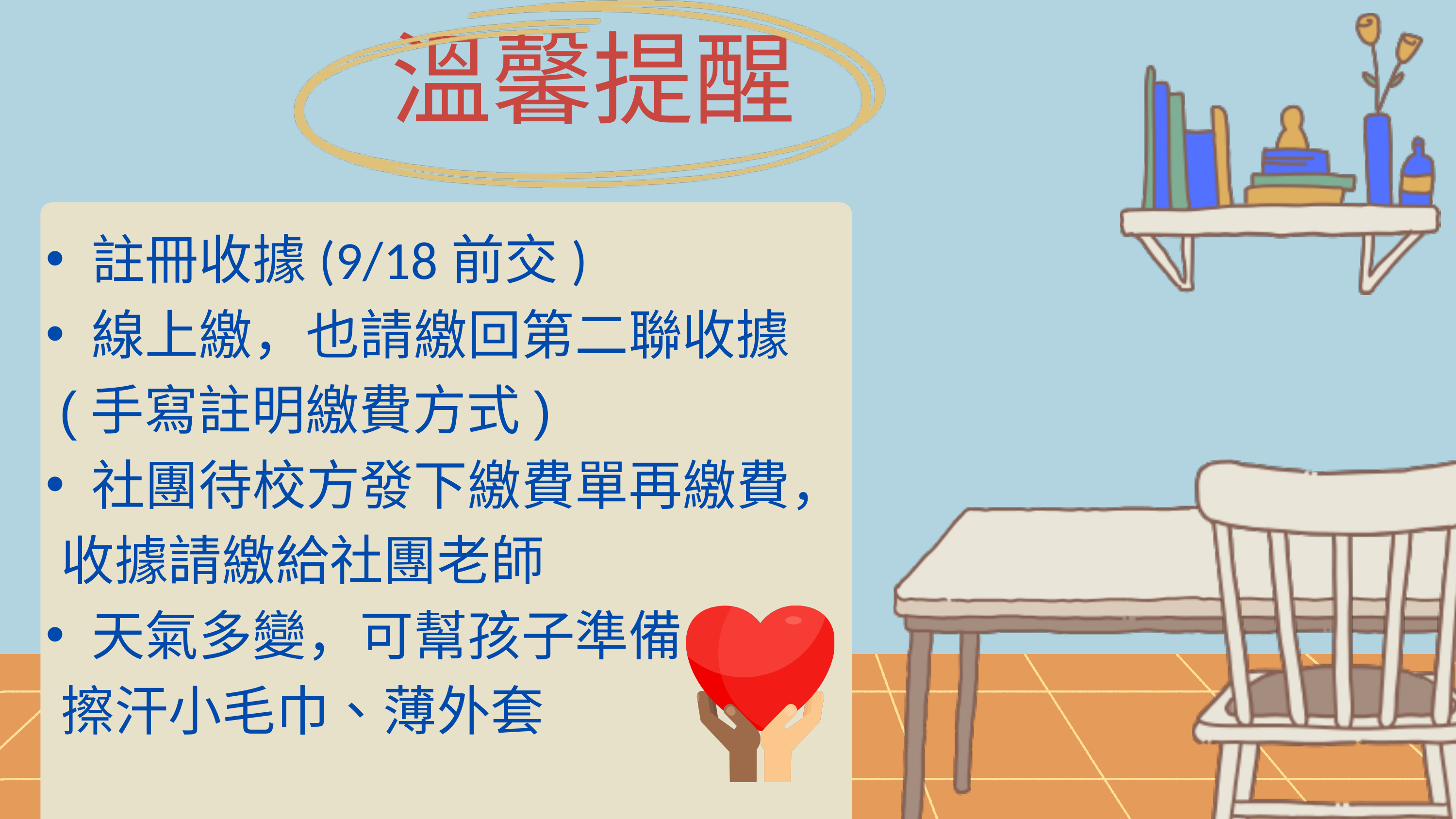

溫馨提醒

註冊收據(9/18前交)
線上繳，也請繳回第二聯收據
    (手寫註明繳費方式)
社團待校方發下繳費單再繳費，
    收據請繳給社團老師
天氣多變，可幫孩子準備
    擦汗小毛巾、薄外套